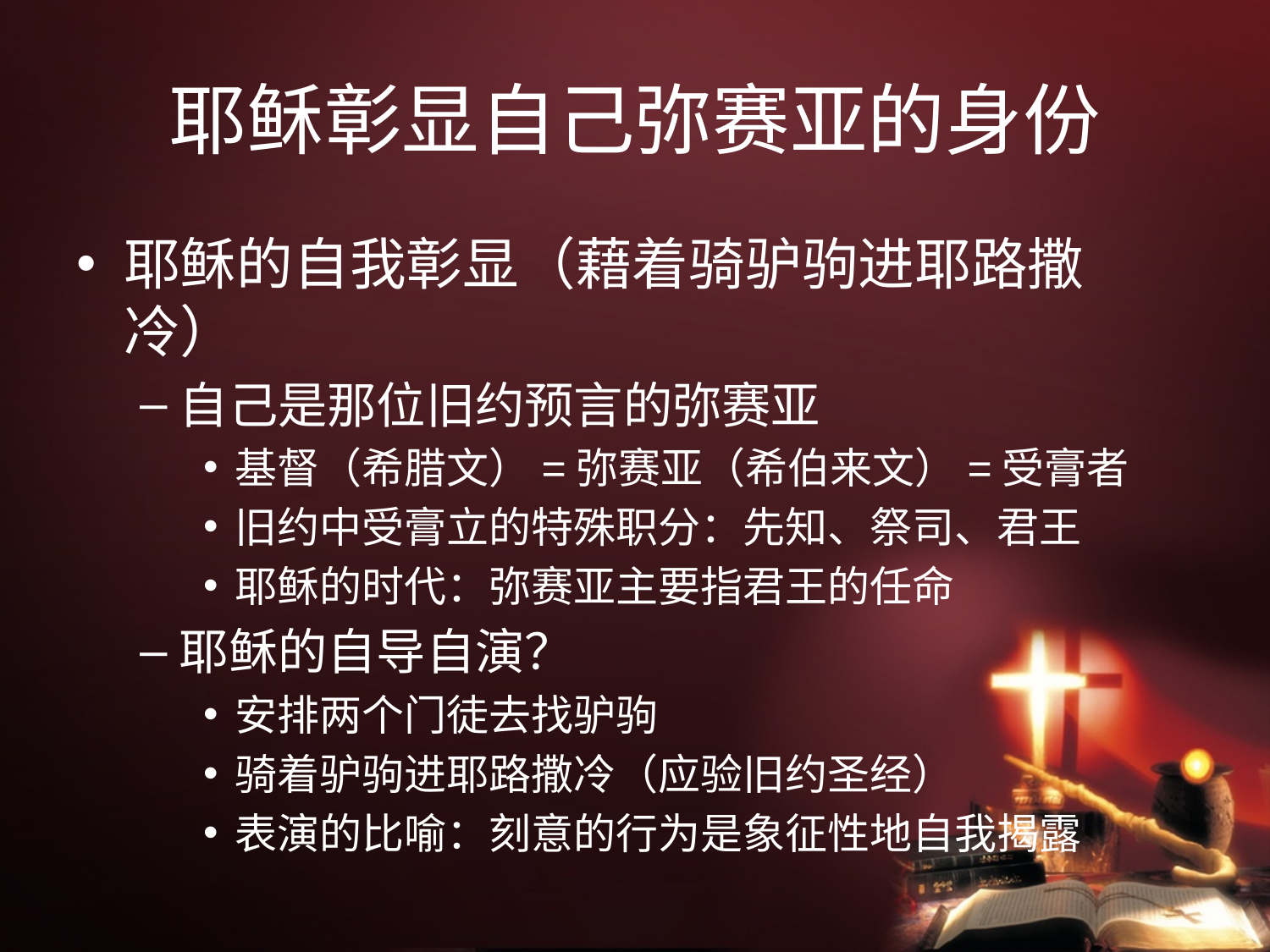

# 耶稣彰显自己弥赛亚的身份
耶稣的自我彰显（藉着骑驴驹进耶路撒冷）
自己是那位旧约预言的弥赛亚
基督（希腊文）=弥赛亚（希伯来文）=受膏者
旧约中受膏立的特殊职分：先知、祭司、君王
耶稣的时代：弥赛亚主要指君王的任命
耶稣的自导自演？
安排两个门徒去找驴驹
骑着驴驹进耶路撒冷（应验旧约圣经）
表演的比喻：刻意的行为是象征性地自我揭露